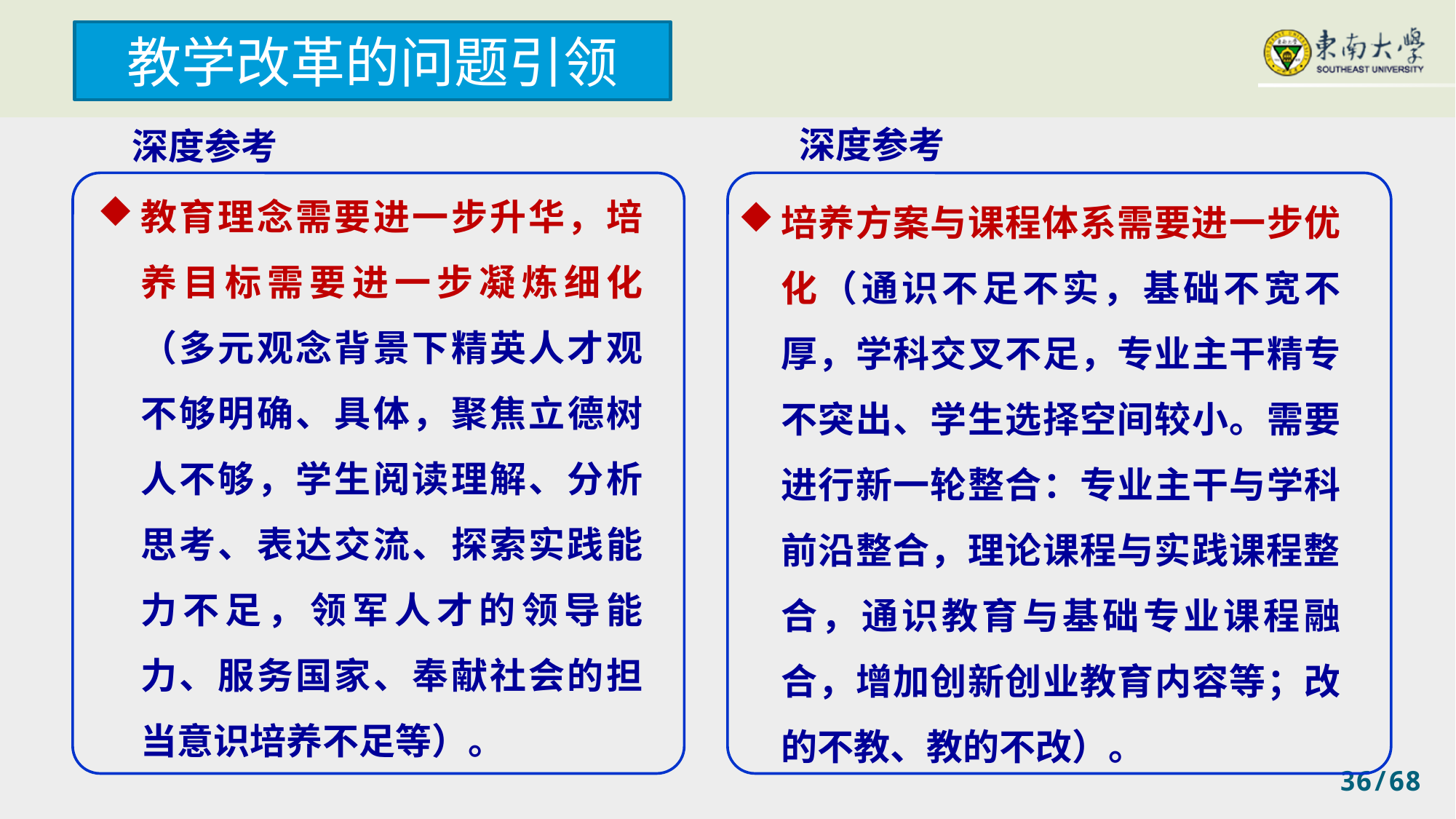

教学改革的问题引领
深度参考
深度参考
教育理念需要进一步升华，培养目标需要进一步凝炼细化（多元观念背景下精英人才观不够明确、具体，聚焦立德树人不够，学生阅读理解、分析思考、表达交流、探索实践能力不足，领军人才的领导能力、服务国家、奉献社会的担当意识培养不足等）。

培养方案与课程体系需要进一步优化（通识不足不实，基础不宽不厚，学科交叉不足，专业主干精专不突出、学生选择空间较小。需要进行新一轮整合：专业主干与学科前沿整合，理论课程与实践课程整合，通识教育与基础专业课程融合，增加创新创业教育内容等；改的不教、教的不改）。